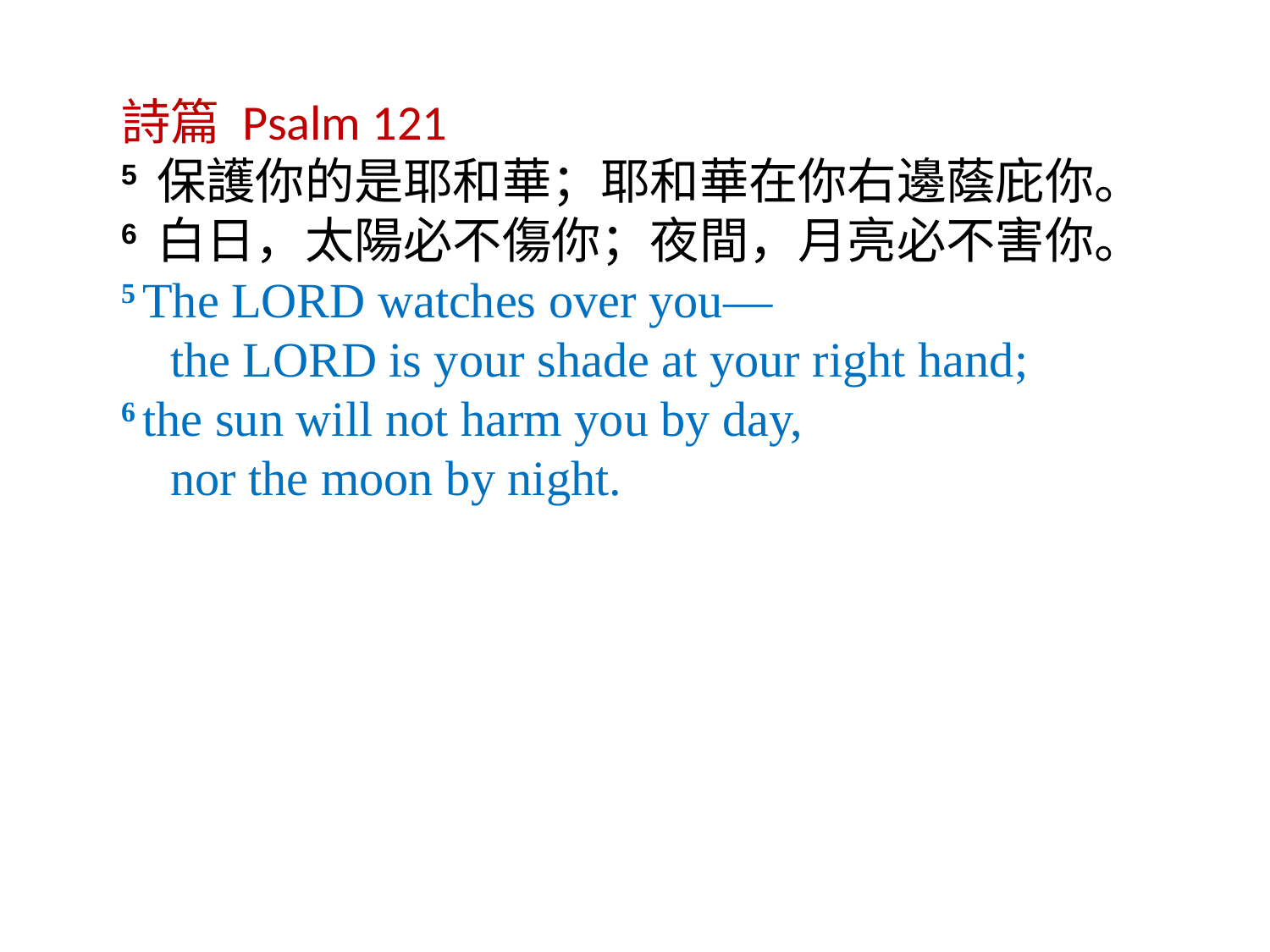

詩篇 Psalm 121
5 保護你的是耶和華；耶和華在你右邊蔭庇你。
6 白日，太陽必不傷你；夜間，月亮必不害你。
5 The Lord watches over you—
    the Lord is your shade at your right hand;
6 the sun will not harm you by day,
    nor the moon by night.